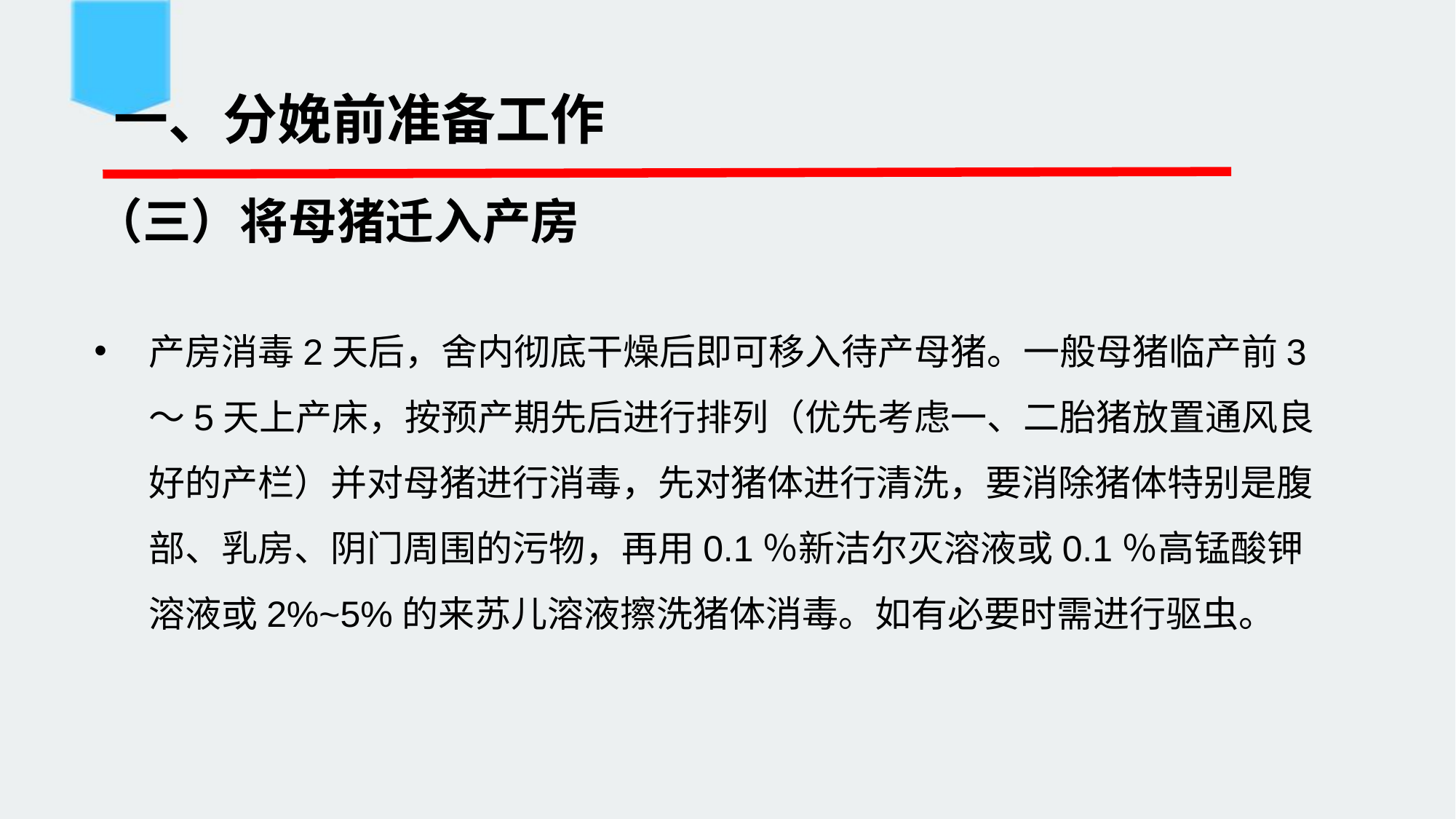

一、分娩前准备工作
（三）将母猪迁入产房

产房消毒2天后，舍内彻底干燥后即可移入待产母猪。一般母猪临产前3～5天上产床，按预产期先后进行排列（优先考虑一、二胎猪放置通风良好的产栏）并对母猪进行消毒，先对猪体进行清洗，要消除猪体特别是腹部、乳房、阴门周围的污物，再用0.1％新洁尔灭溶液或0.1％高锰酸钾溶液或2%~5%的来苏儿溶液擦洗猪体消毒。如有必要时需进行驱虫。